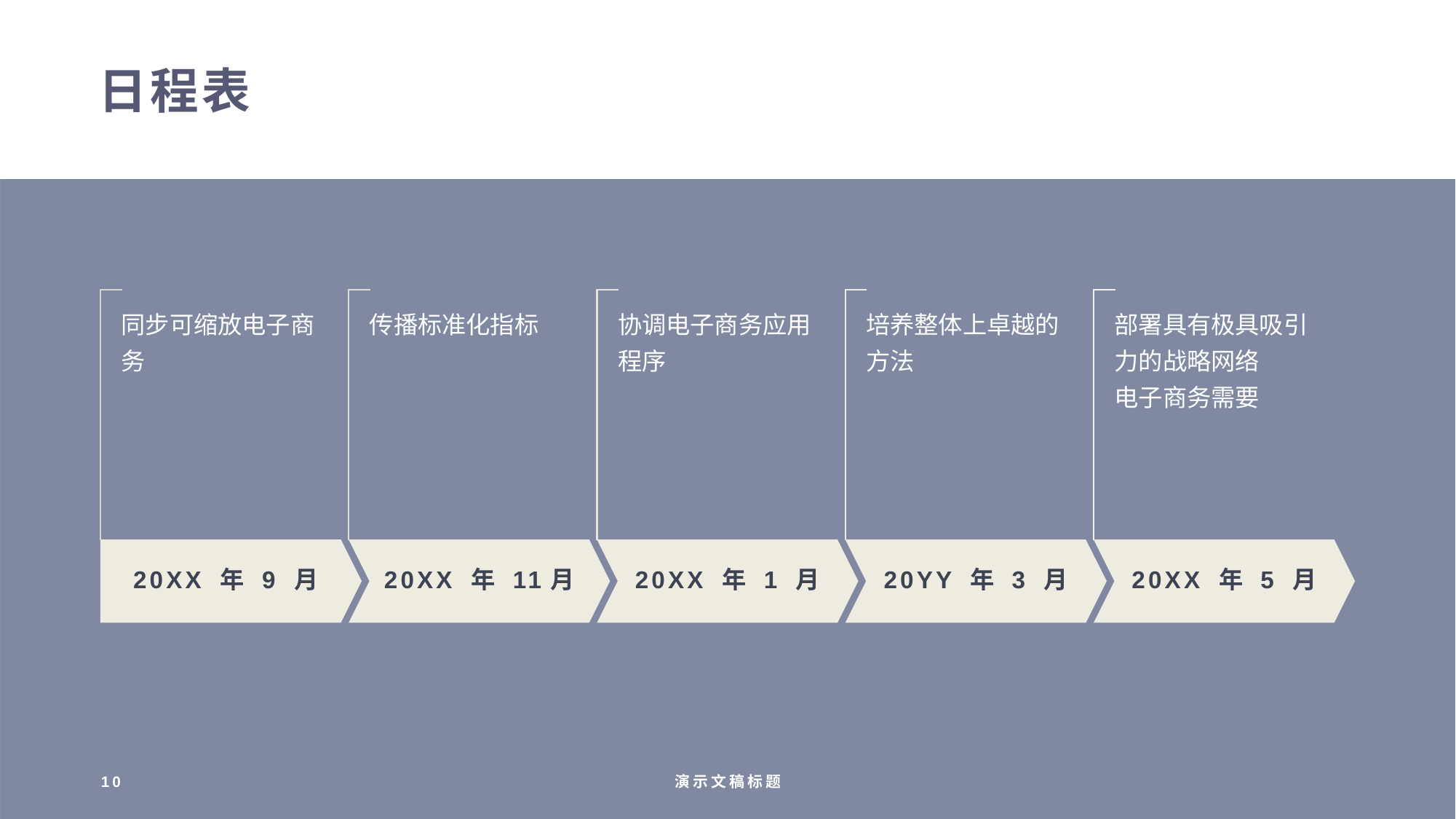

# 日程表
20XX 年 9 月
同步可缩放电子商务
20XX 年 11月
传播标准化指标
20XX 年 1 月
协调电子商务应用程序
20YY 年 3 月
培养整体上卓越的方法
20XX 年 5 月
部署具有极具吸引力的战略网络
电子商务需要
10
演示文稿标题